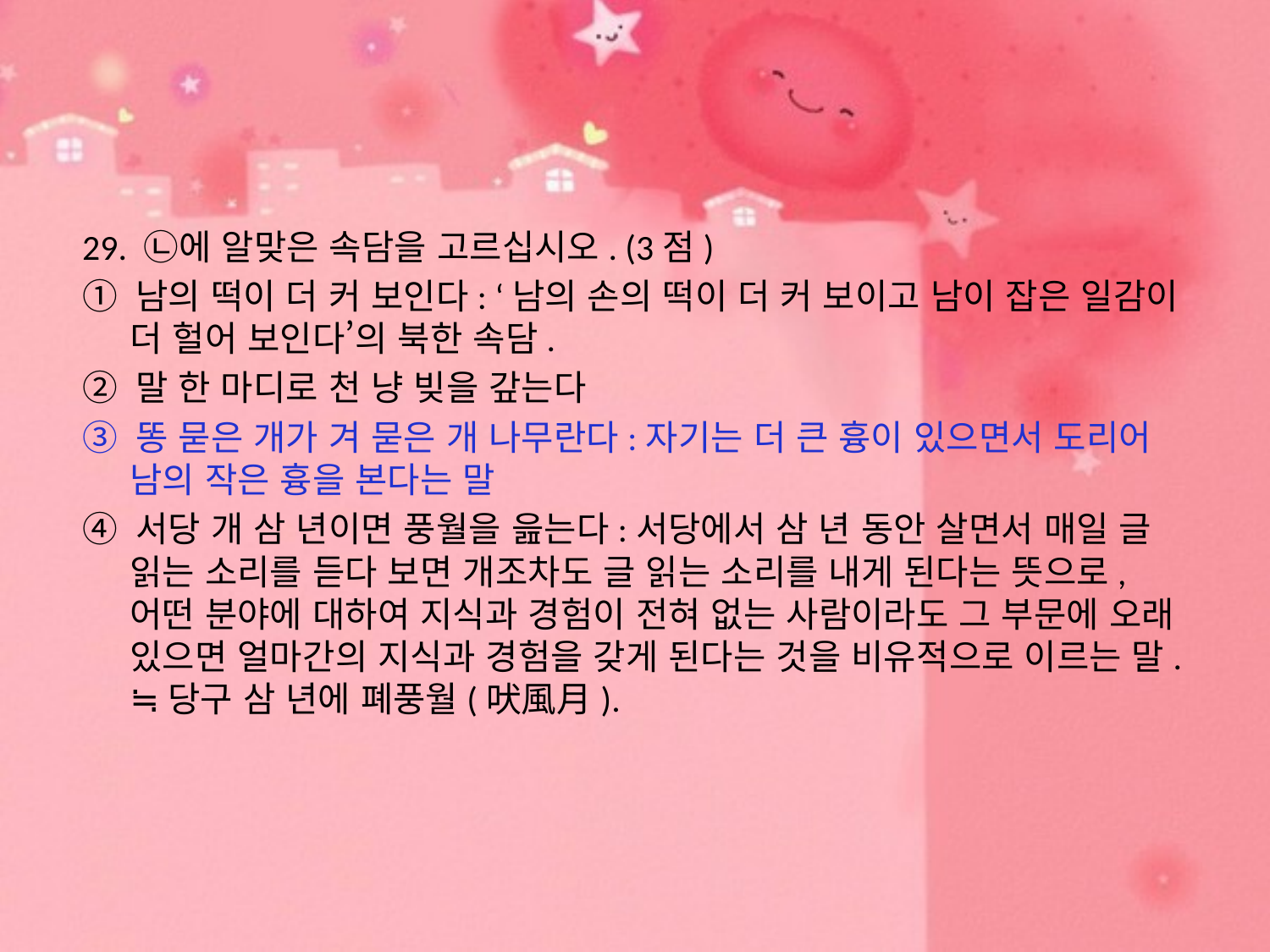

#
29. ㉡에 알맞은 속담을 고르십시오. (3점)
① 남의 떡이 더 커 보인다: ‘남의 손의 떡이 더 커 보이고 남이 잡은 일감이 더 헐어 보인다’의 북한 속담.
② 말 한 마디로 천 냥 빚을 갚는다
③ 똥 묻은 개가 겨 묻은 개 나무란다:자기는 더 큰 흉이 있으면서 도리어 남의 작은 흉을 본다는 말
④ 서당 개 삼 년이면 풍월을 읊는다:서당에서 삼 년 동안 살면서 매일 글 읽는 소리를 듣다 보면 개조차도 글 읽는 소리를 내게 된다는 뜻으로, 어떤 분야에 대하여 지식과 경험이 전혀 없는 사람이라도 그 부문에 오래 있으면 얼마간의 지식과 경험을 갖게 된다는 것을 비유적으로 이르는 말. ≒당구 삼 년에 폐풍월(吠風月).